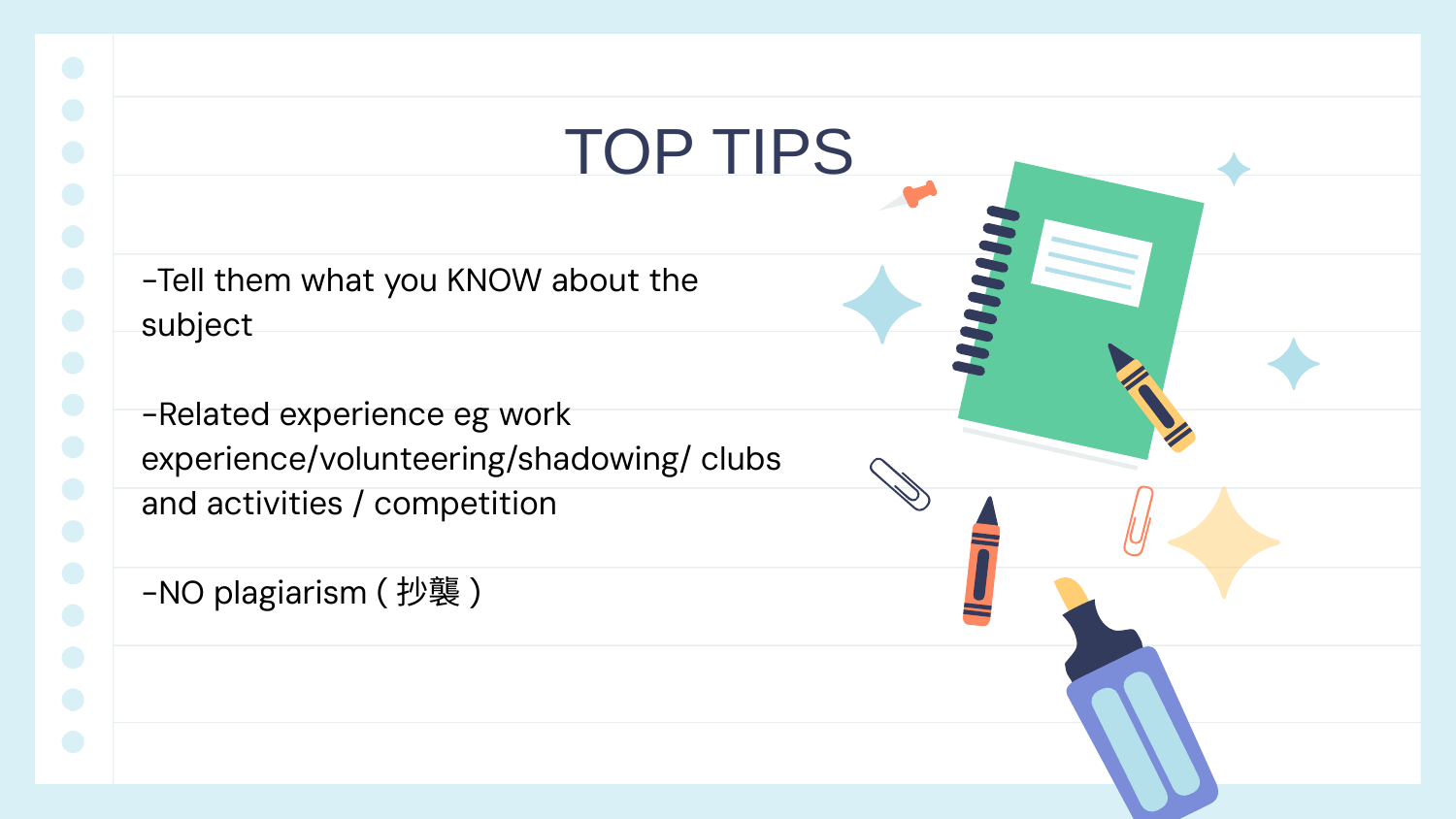

TOP TIPS

-Tell them what you KNOW about the subject

-Related experience eg work experience/volunteering/shadowing/ clubs and activities / competition

-NO plagiarism (抄襲)